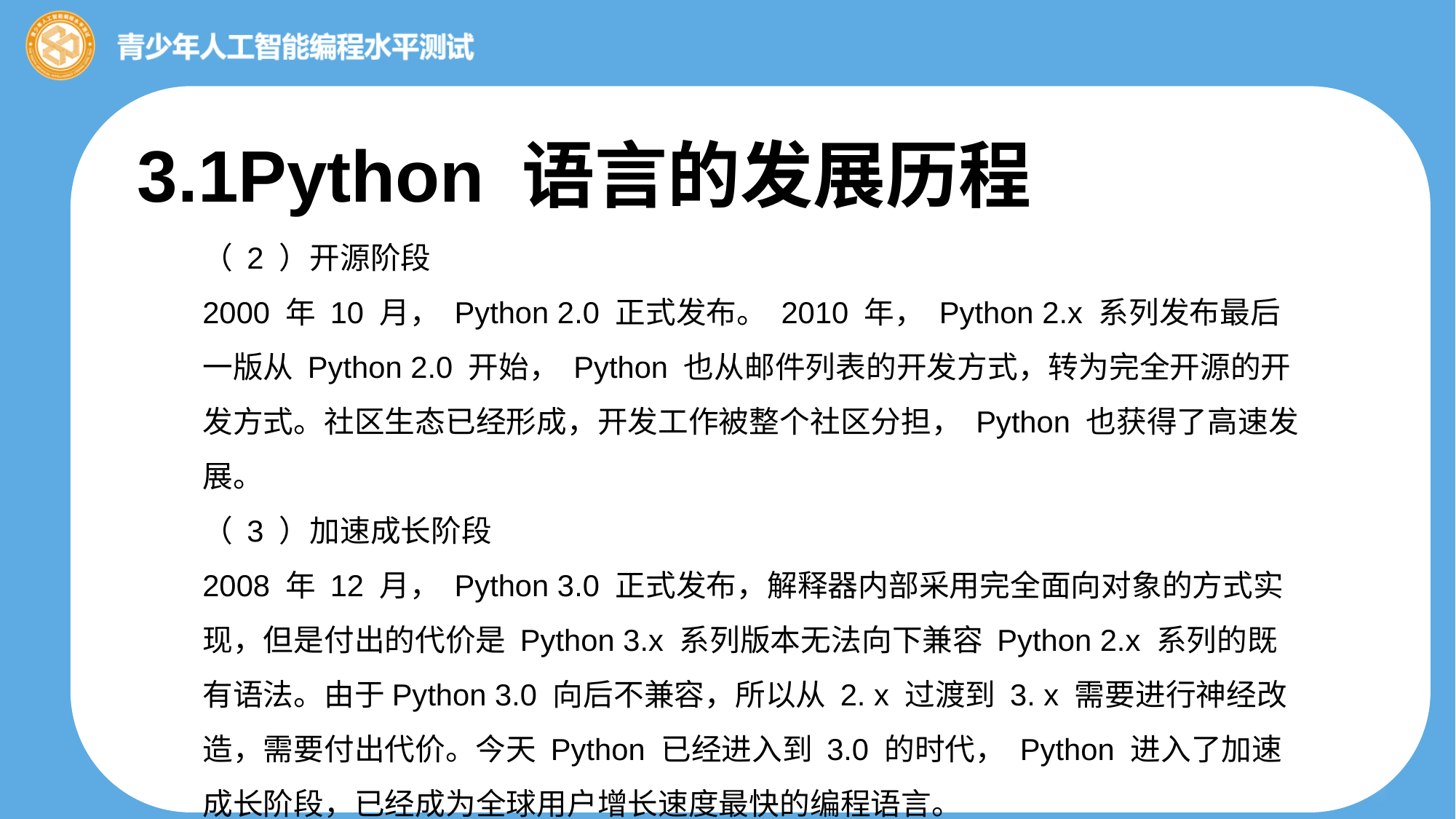

3.1Python 语言的发展历程

（ 2 ）开源阶段
2000 年 10 月， Python 2.0 正式发布。 2010 年， Python 2.x 系列发布最后一版从 Python 2.0 开始， Python 也从邮件列表的开发方式，转为完全开源的开发方式。社区生态已经形成，开发工作被整个社区分担， Python 也获得了高速发展。
（ 3 ）加速成长阶段
2008 年 12 月， Python 3.0 正式发布，解释器内部采用完全面向对象的方式实现，但是付出的代价是 Python 3.x 系列版本无法向下兼容 Python 2.x 系列的既有语法。由于Python 3.0 向后不兼容，所以从 2. x 过渡到 3. x 需要进行神经改造，需要付出代价。今天 Python 已经进入到 3.0 的时代， Python 进入了加速成长阶段，已经成为全球用户增长速度最快的编程语言。